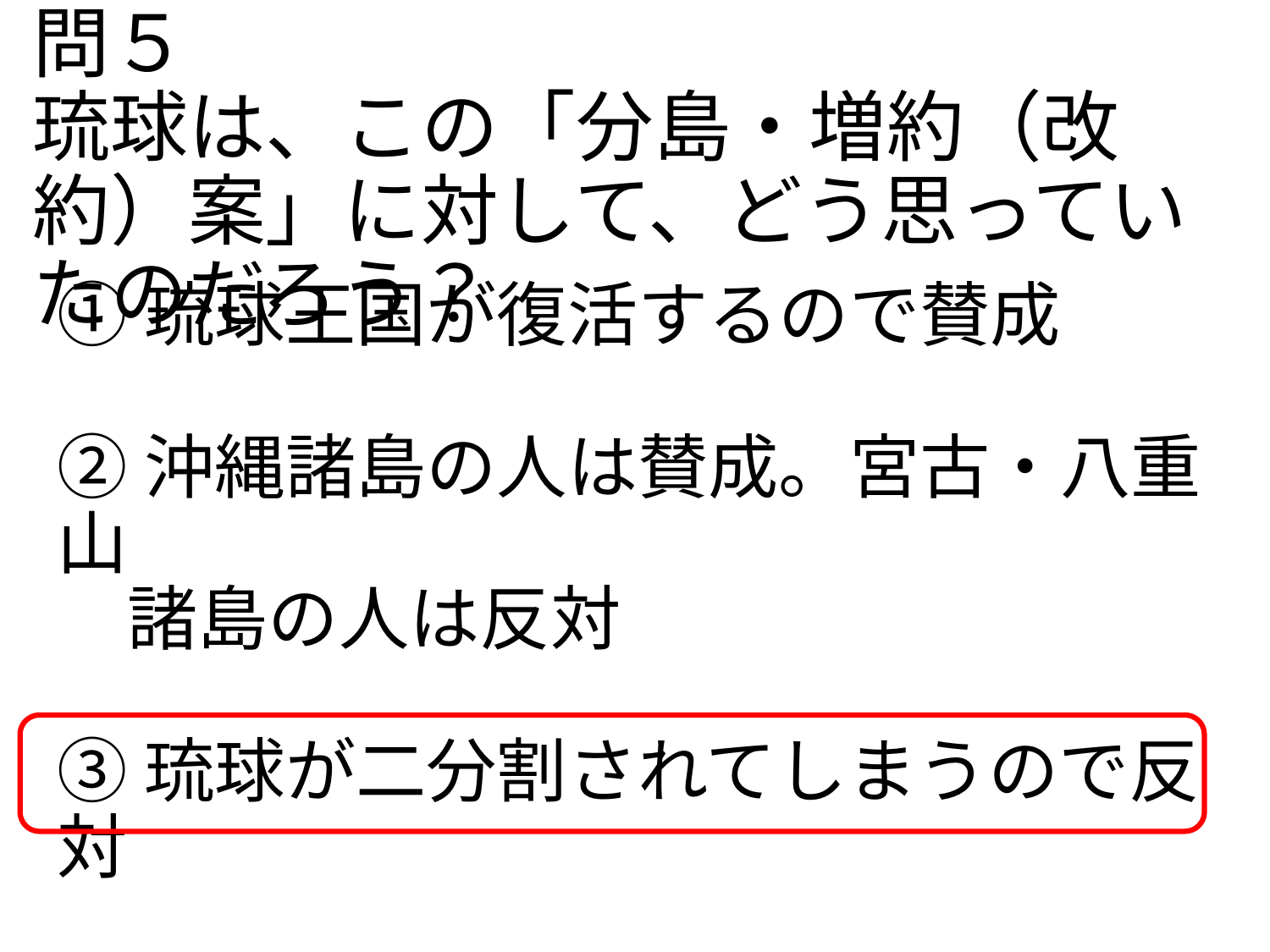

# 問５ 琉球は、この「分島・増約（改約）案」に対して、どう思っていたのだろう？
①琉球王国が復活するので賛成

②沖縄諸島の人は賛成。宮古・八重山
　諸島の人は反対

③琉球が二分割されてしまうので反対